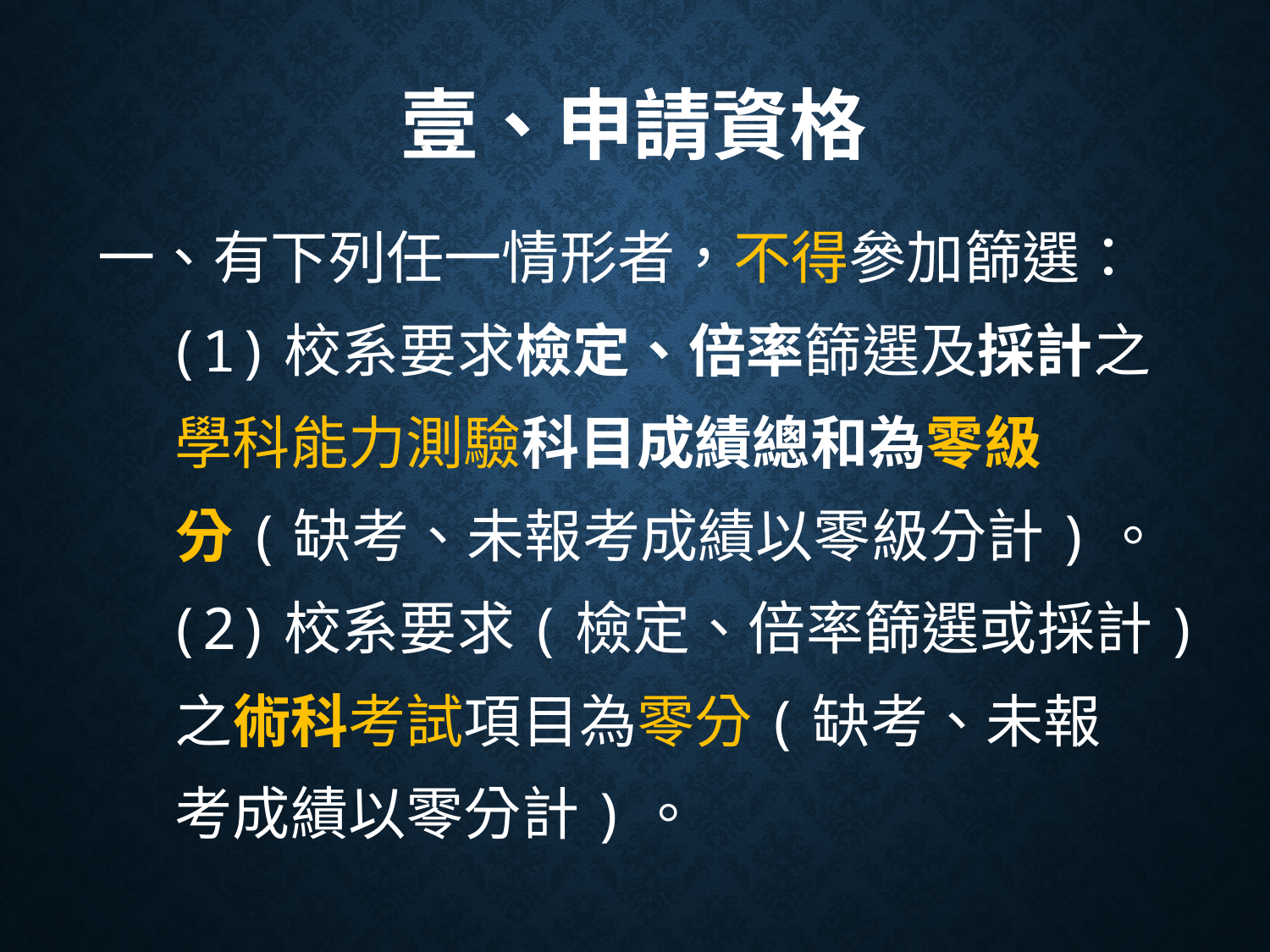

# 壹、申請資格
一、有下列任一情形者，不得參加篩選：
  (1)校系要求檢定、倍率篩選及採計之
     學科能力測驗科目成績總和為零級
     分(缺考、未報考成績以零級分計)。
  (2)校系要求(檢定、倍率篩選或採計)
     之術科考試項目為零分(缺考、未報
     考成績以零分計)。